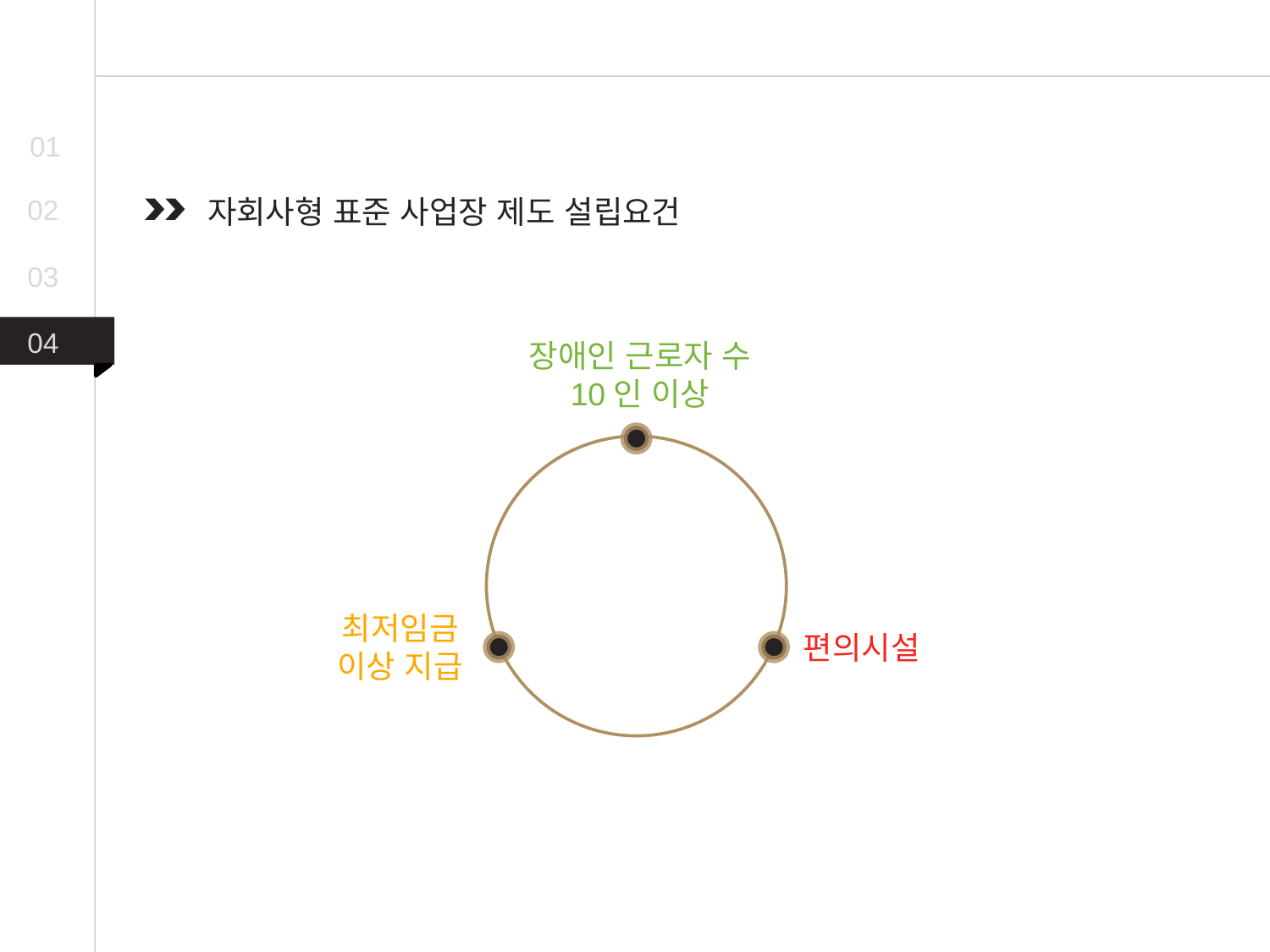

01
02
자회사형 표준 사업장 제도 설립요건

03

04
장애인 근로자 수 10인 이상

최저임금 이상 지급
편의시설